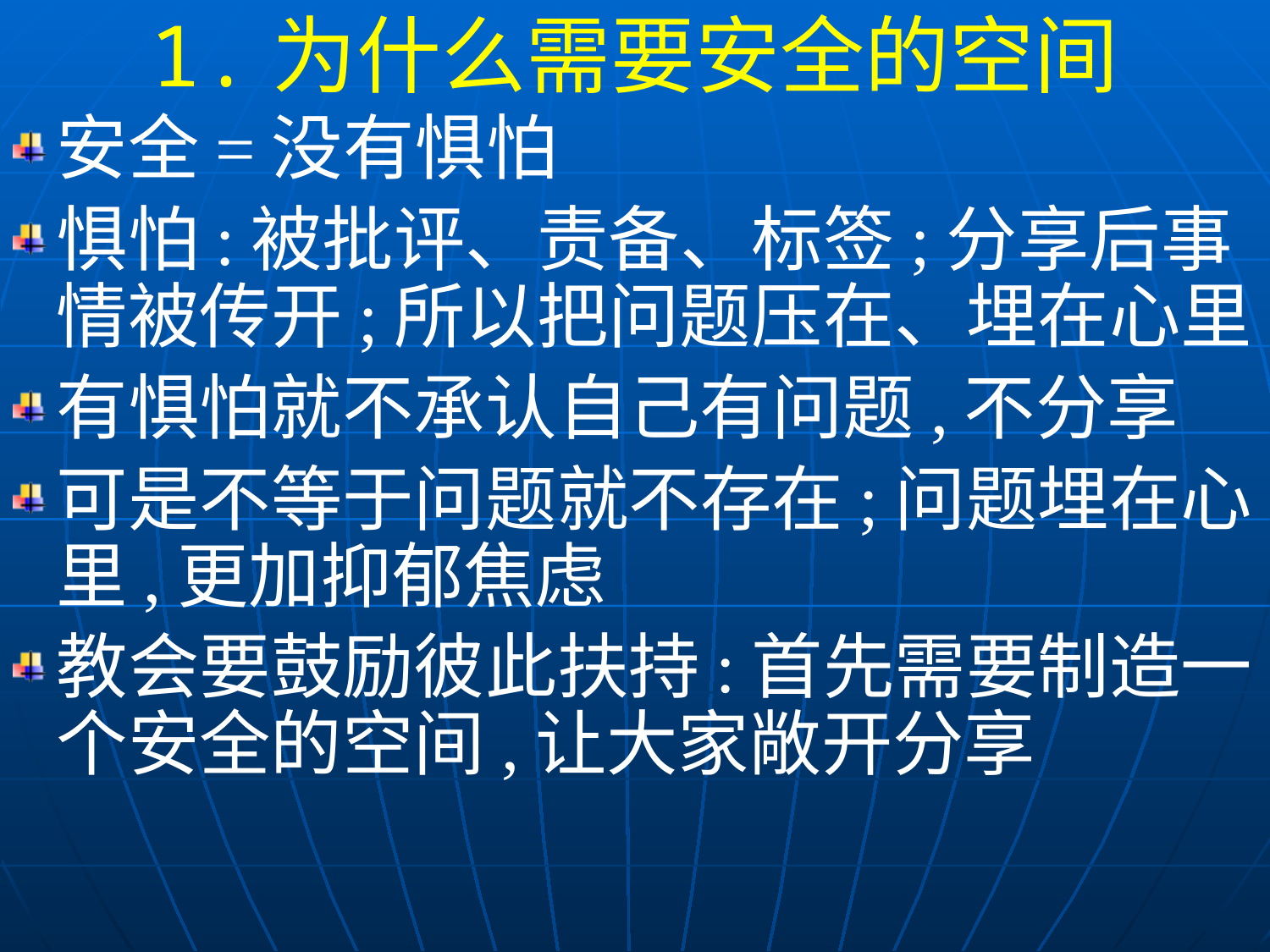

1.为什么需要安全的空间
安全=没有惧怕
惧怕:被批评、责备、标签;分享后事情被传开;所以把问题压在、埋在心里
有惧怕就不承认自己有问题,不分享
可是不等于问题就不存在;问题埋在心里,更加抑郁焦虑
教会要鼓励彼此扶持:首先需要制造一个安全的空间,让大家敞开分享